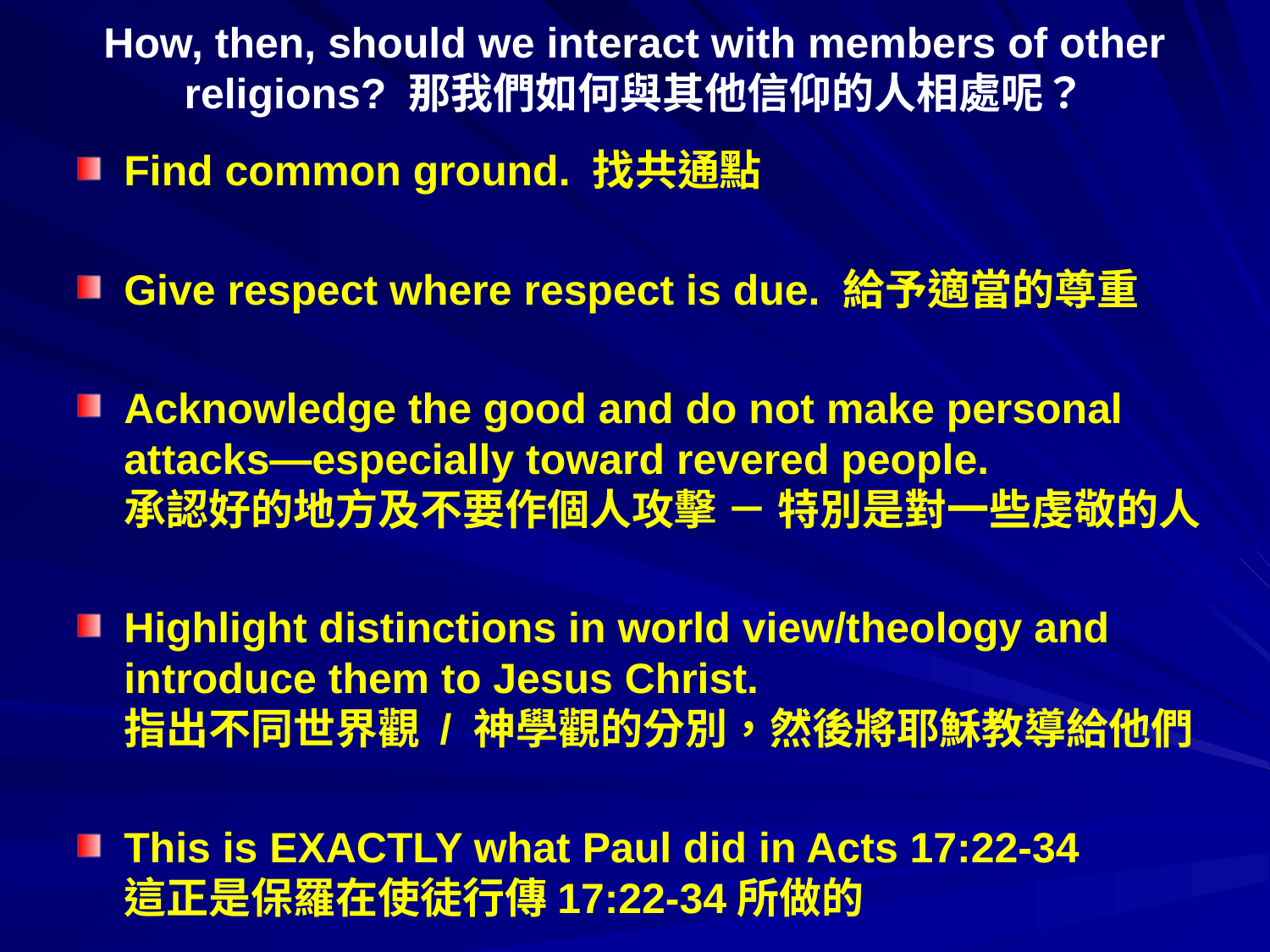

# How, then, should we interact with members of other religions? 那我們如何與其他信仰的人相處呢？
Find common ground. 找共通點

Give respect where respect is due. 給予適當的尊重

Acknowledge the good and do not make personal attacks—especially toward revered people.                  承認好的地方及不要作個人攻擊 － 特別是對一些虔敬的人

Highlight distinctions in world view/theology and introduce them to Jesus Christ.  			         指出不同世界觀 / 神學觀的分別，然後將耶穌教導給他們

This is EXACTLY what Paul did in Acts 17:22-34          這正是保羅在使徒行傳17:22-34所做的